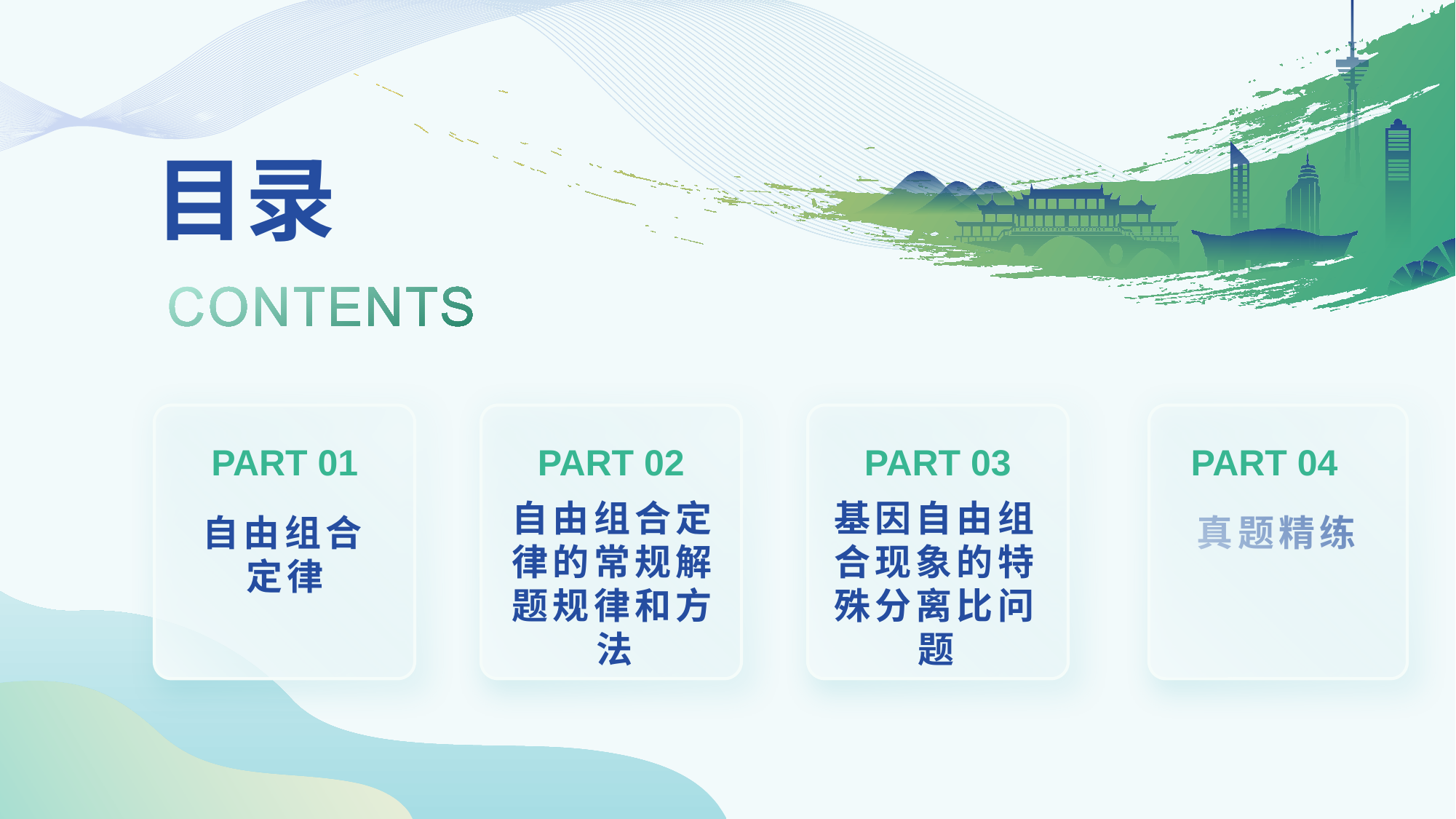

# 目录

PART 03
PART 04
PART 02
PART 01
自由组合定律的常规解题规律和方法

基因自由组合现象的特殊分离比问题

自由组合定律
真题精练